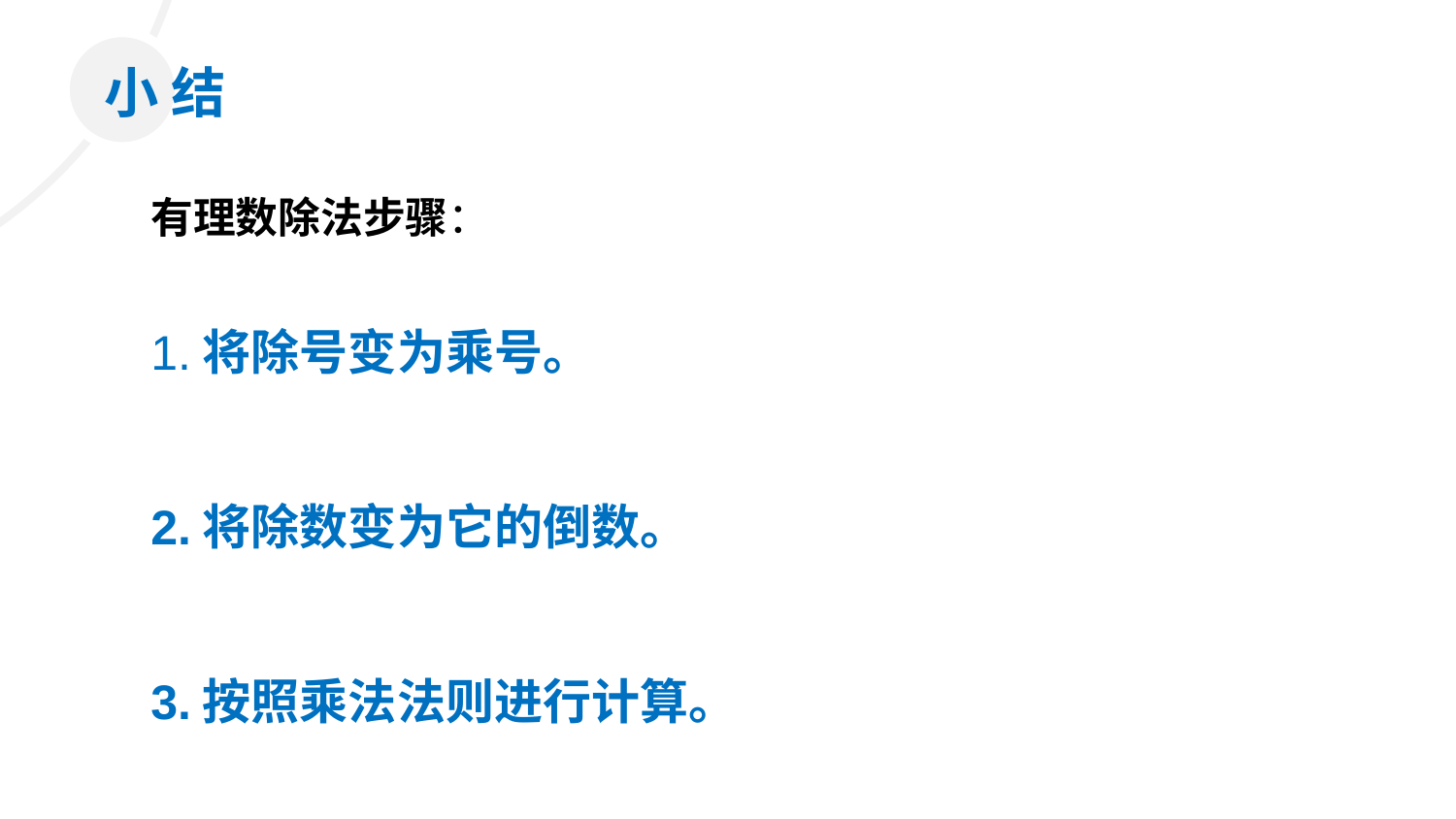

小 结
有理数除法步骤：

1.将除号变为乘号。

2.将除数变为它的倒数。

3.按照乘法法则进行计算。